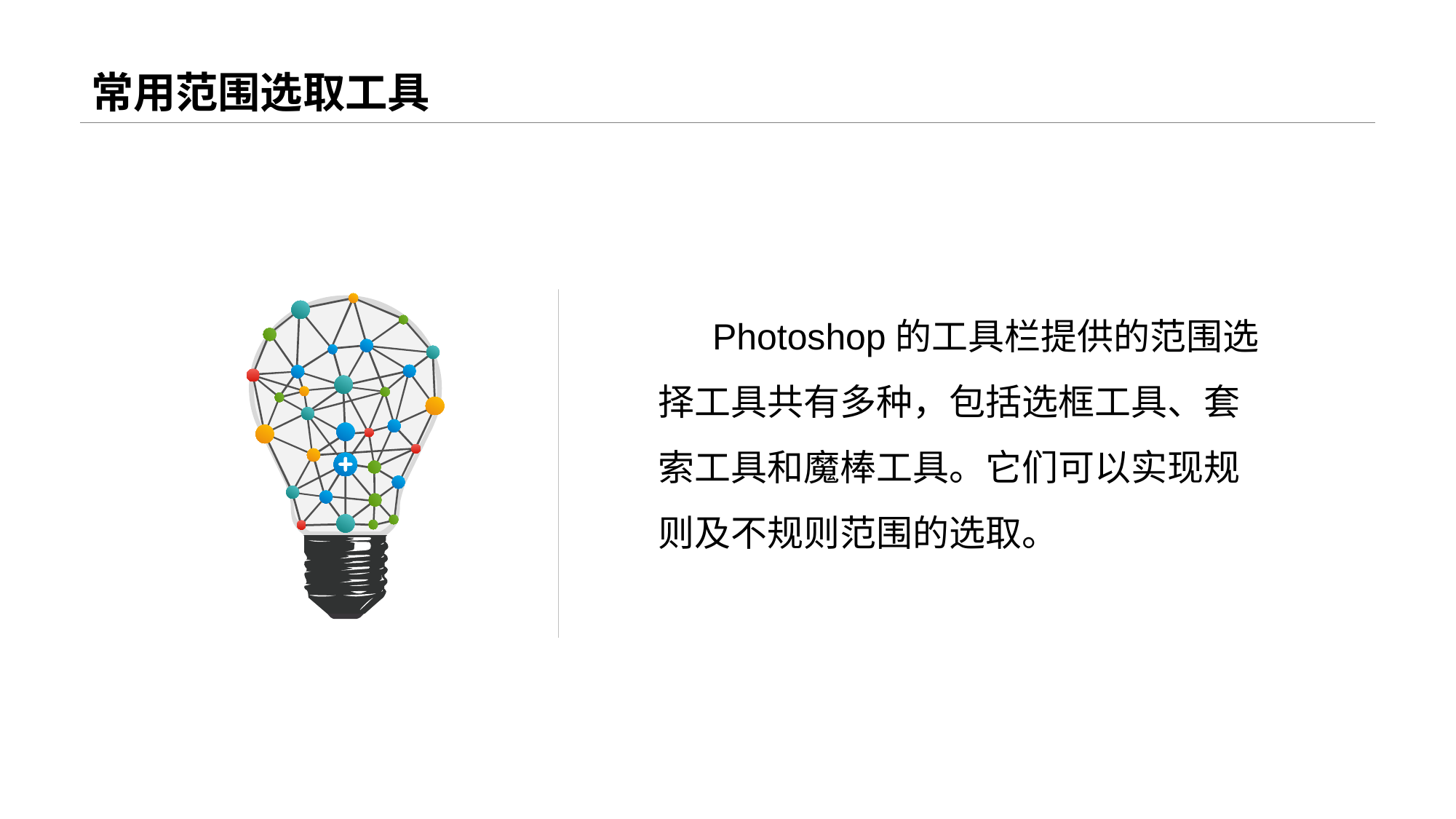

# 常用范围选取工具
Photoshop的工具栏提供的范围选择工具共有多种，包括选框工具、套索工具和魔棒工具。它们可以实现规则及不规则范围的选取。